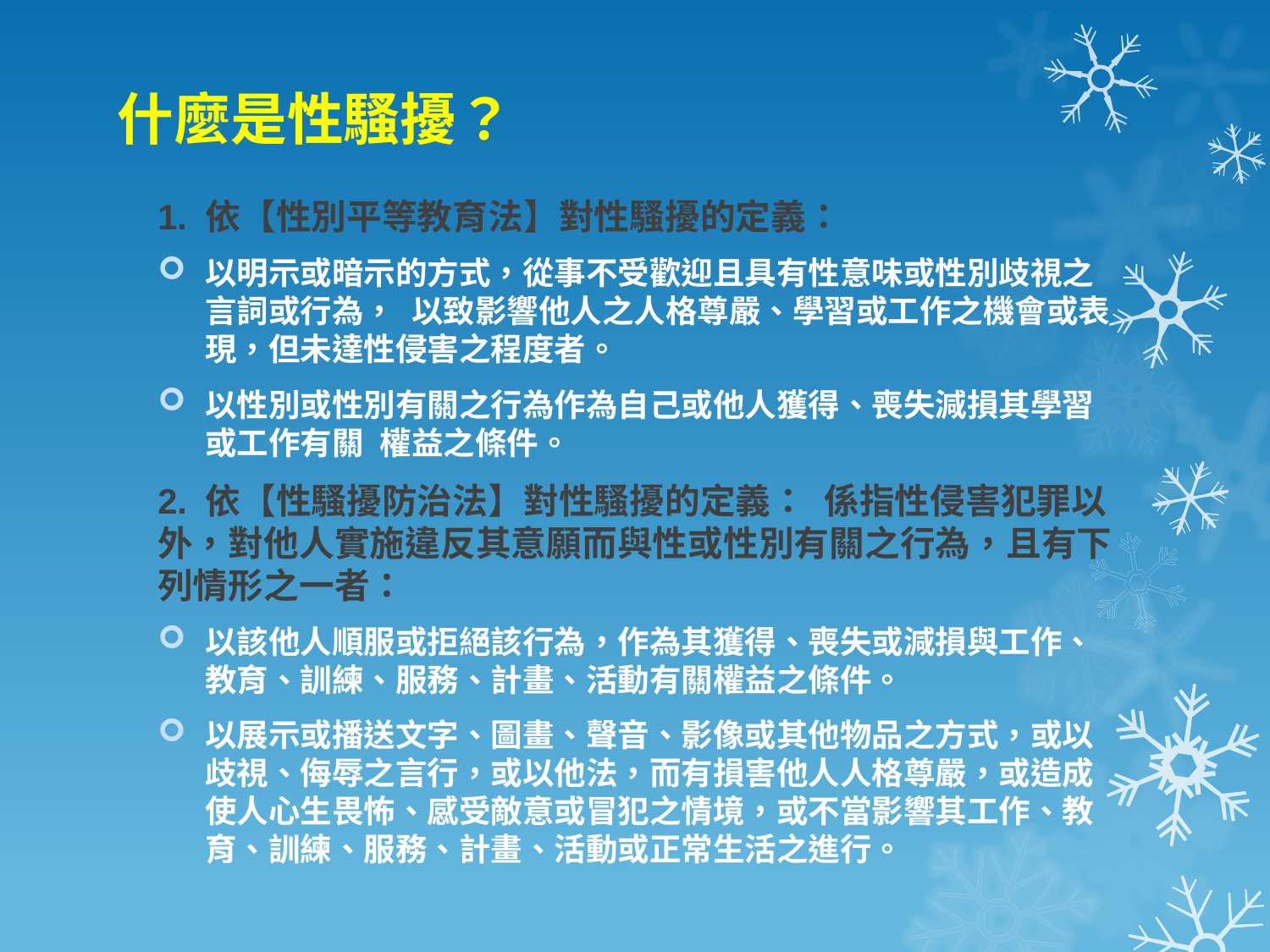

# 什麼是性騷擾？
1. 依【性別平等教育法】對性騷擾的定義：
以明示或暗示的方式，從事不受歡迎且具有性意味或性別歧視之言詞或行為， 以致影響他人之人格尊嚴、學習或工作之機會或表現，但未達性侵害之程度者。
以性別或性別有關之行為作為自己或他人獲得、喪失減損其學習或工作有關 權益之條件。
2. 依【性騷擾防治法】對性騷擾的定義： 係指性侵害犯罪以外，對他人實施違反其意願而與性或性別有關之行為，且有下列情形之一者：
以該他人順服或拒絕該行為，作為其獲得、喪失或減損與工作、教育、訓練、服務、計畫、活動有關權益之條件。
以展示或播送文字、圖畫、聲音、影像或其他物品之方式，或以歧視、侮辱之言行，或以他法，而有損害他人人格尊嚴，或造成使人心生畏怖、感受敵意或冒犯之情境，或不當影響其工作、教育、訓練、服務、計畫、活動或正常生活之進行。